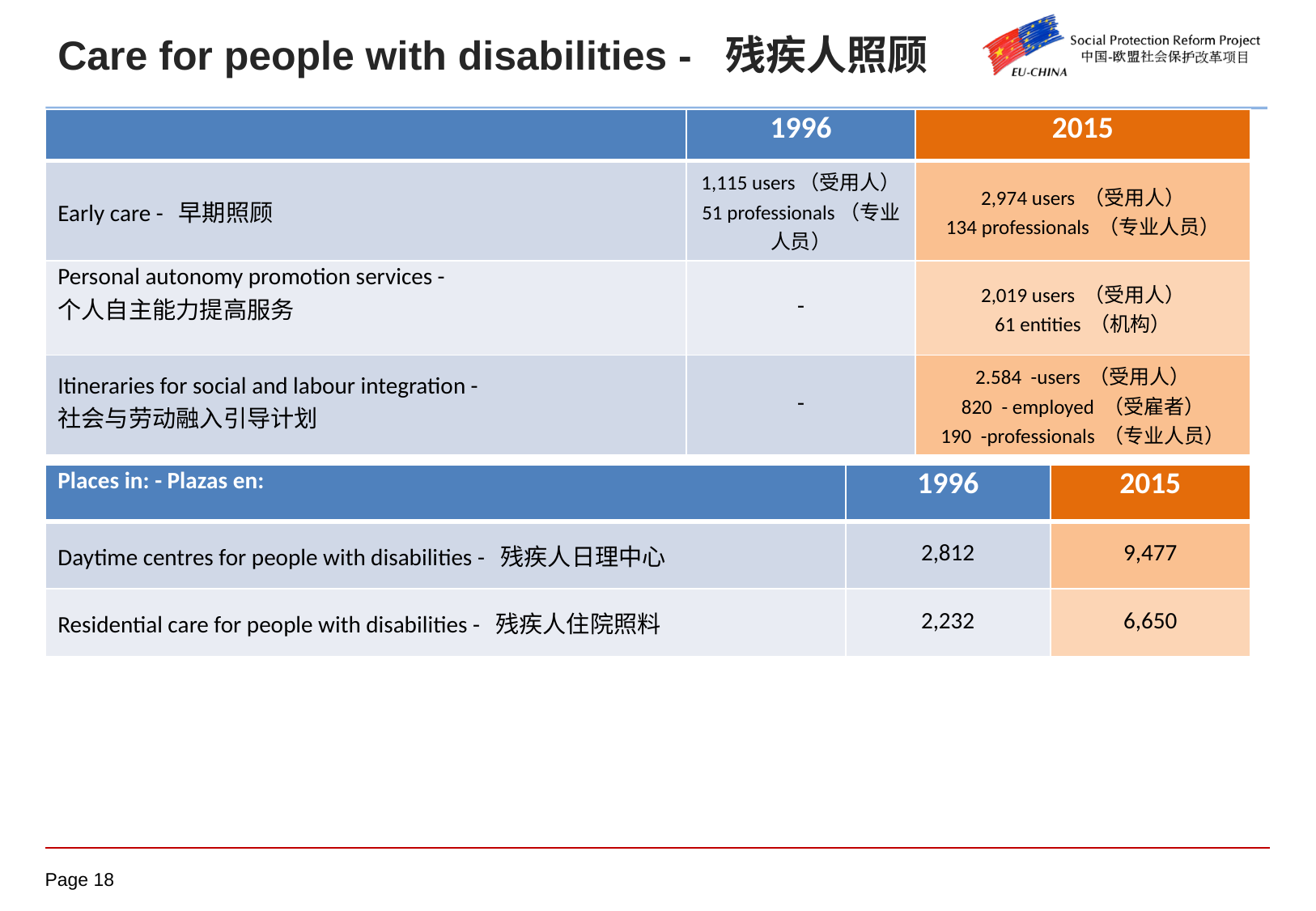

Care for people with disabilities -  残疾人照顾
|  | 1996 | 2015 |
| --- | --- | --- |
| Early care - 早期照顾 | 1,115 users（受用人） 51 professionals（专业人员） | 2,974 users （受用人） 134 professionals （专业人员） |
| Personal autonomy promotion services - 个人自主能力提高服务 | - | 2,019 users （受用人） 61 entities （机构） |
| Itineraries for social and labour integration - 社会与劳动融入引导计划 | - | 2.584 -users （受用人） 820 - employed （受雇者） 190 -professionals （专业人员） |
| Places in: - Plazas en: | 1996 | 2015 |
| --- | --- | --- |
| Daytime centres for people with disabilities - 残疾人日理中心 | 2,812 | 9,477 |
| Residential care for people with disabilities - 残疾人住院照料 | 2,232 | 6,650 |